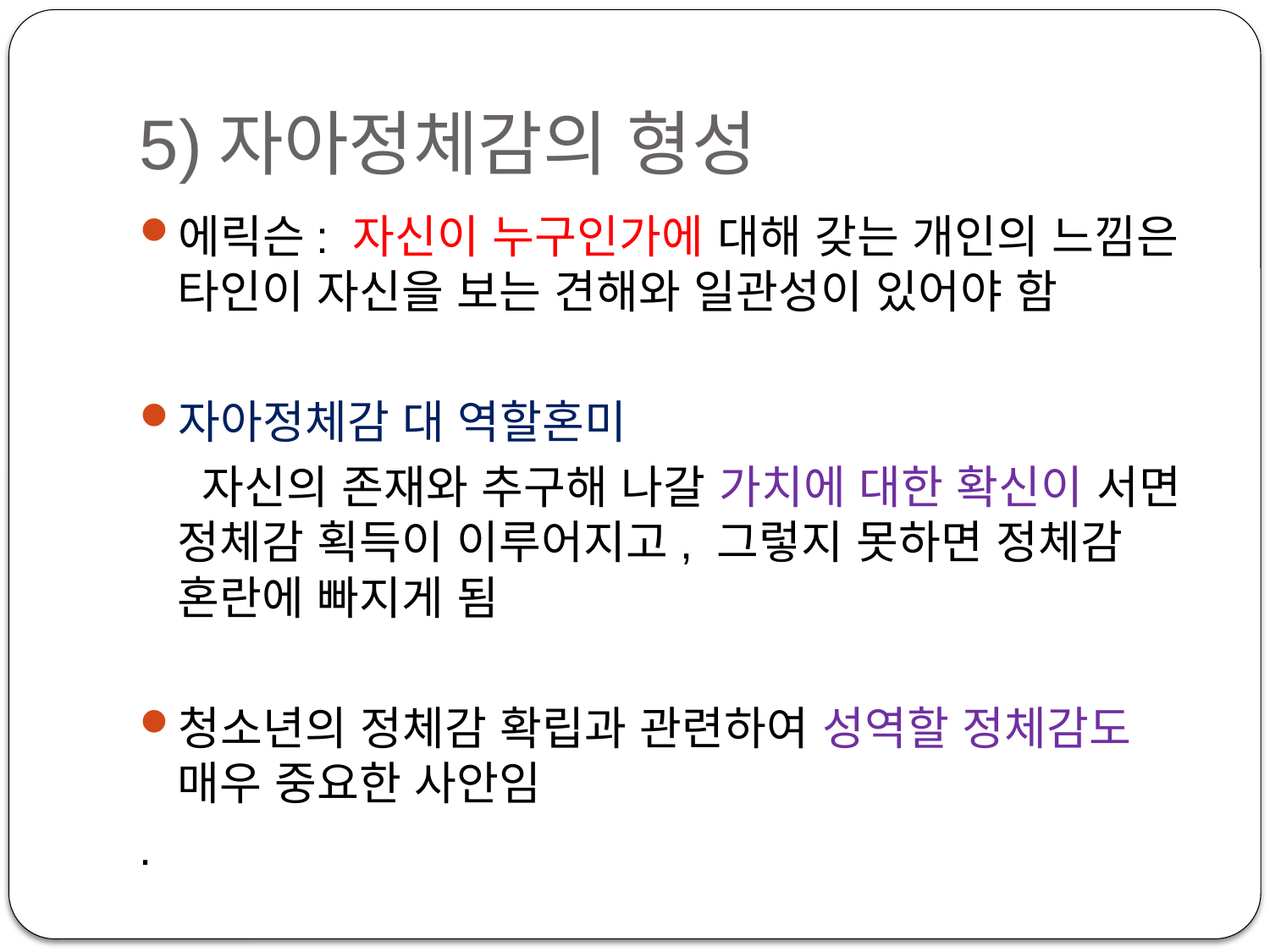

# 5)자아정체감의 형성
에릭슨: 자신이 누구인가에 대해 갖는 개인의 느낌은 타인이 자신을 보는 견해와 일관성이 있어야 함

자아정체감 대 역할혼미
    자신의 존재와 추구해 나갈 가치에 대한 확신이 서면 정체감 획득이 이루어지고, 그렇지 못하면 정체감 혼란에 빠지게 됨

청소년의 정체감 확립과 관련하여 성역할 정체감도 매우 중요한 사안임
.